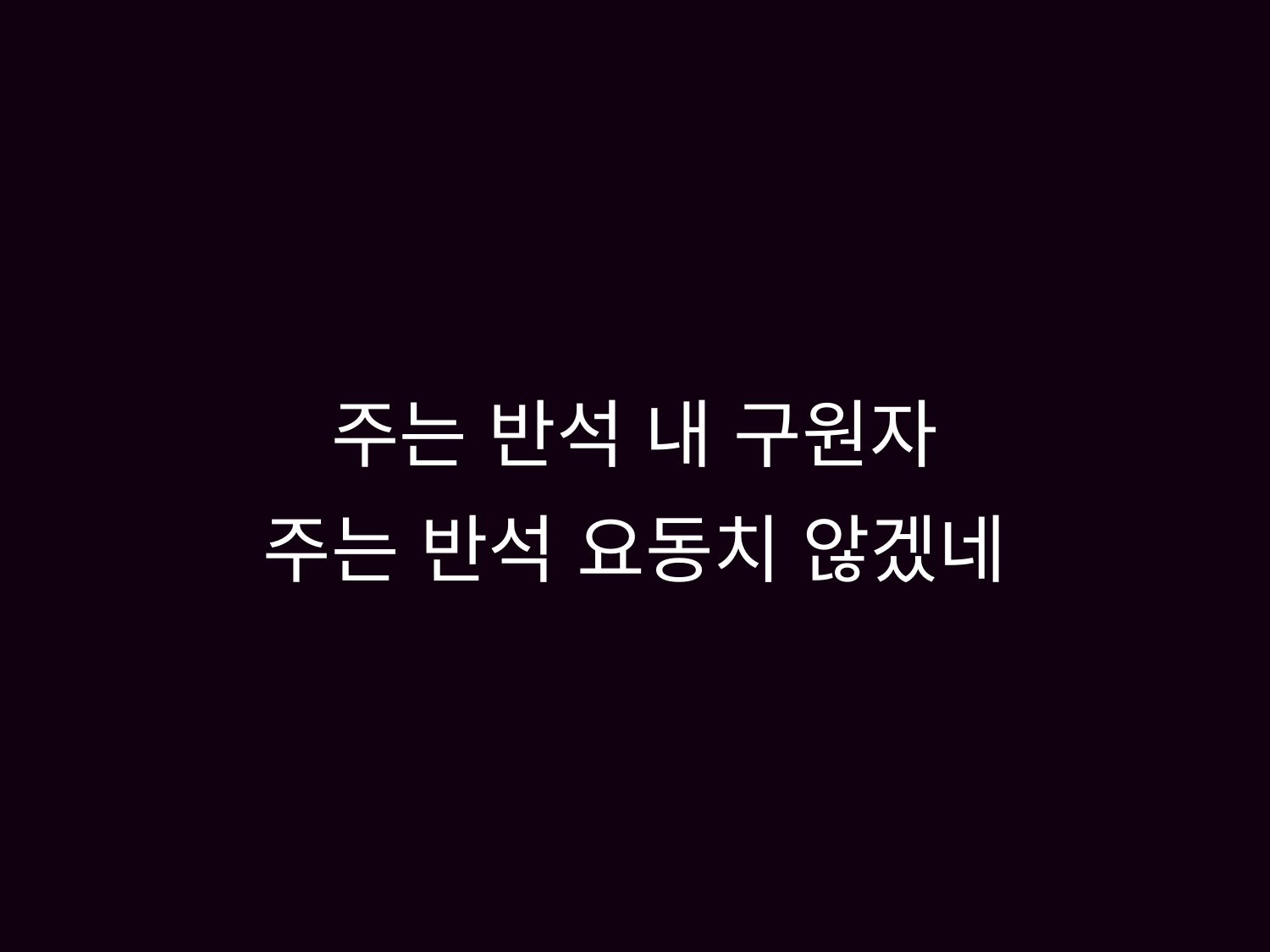

# 주는 반석 내 구원자 주는 반석 요동치 않겠네